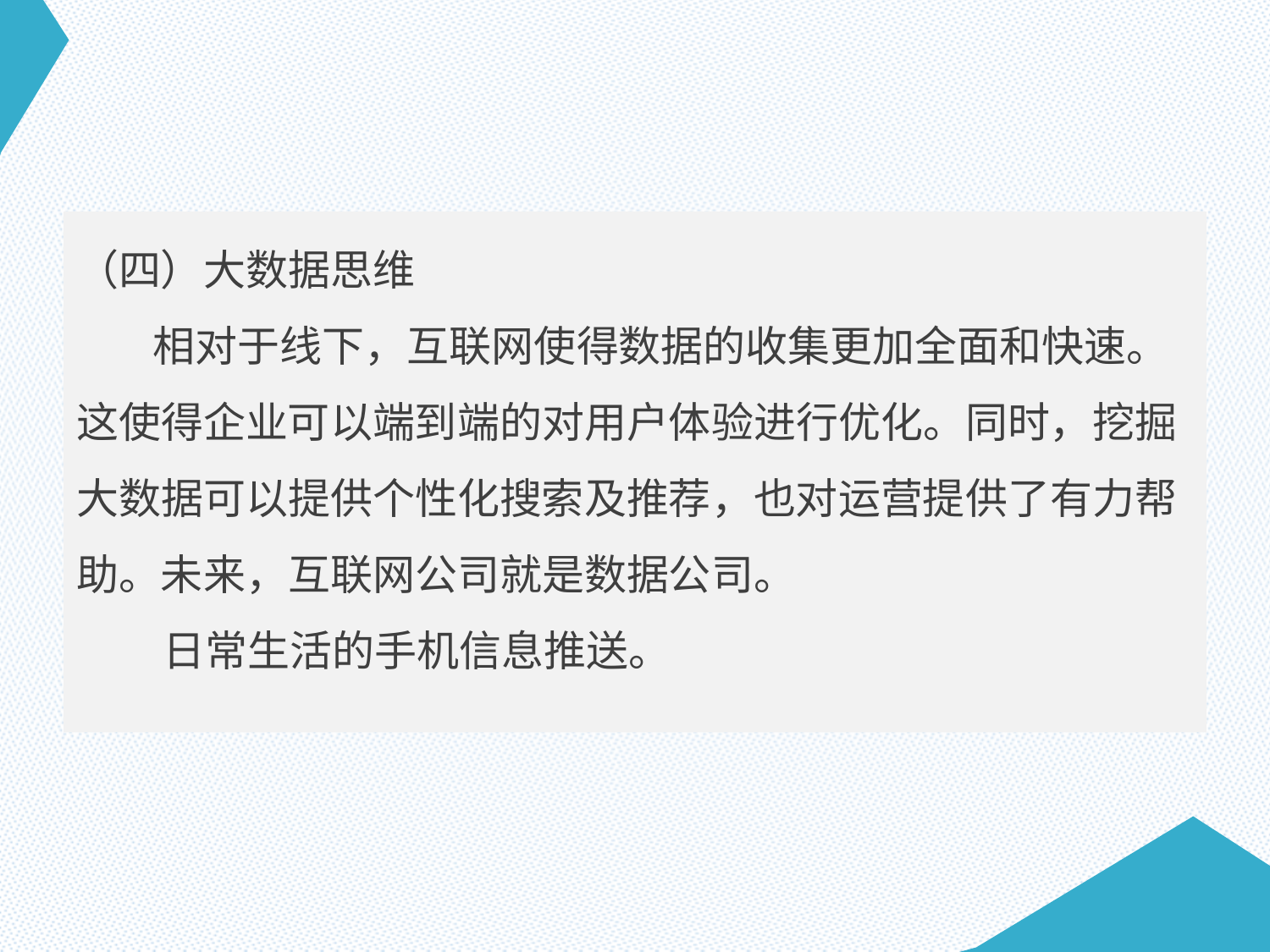

（四）大数据思维
       相对于线下，互联网使得数据的收集更加全面和快速。这使得企业可以端到端的对用户体验进行优化。同时，挖掘大数据可以提供个性化搜索及推荐，也对运营提供了有力帮助。未来，互联网公司就是数据公司。
        日常生活的手机信息推送。